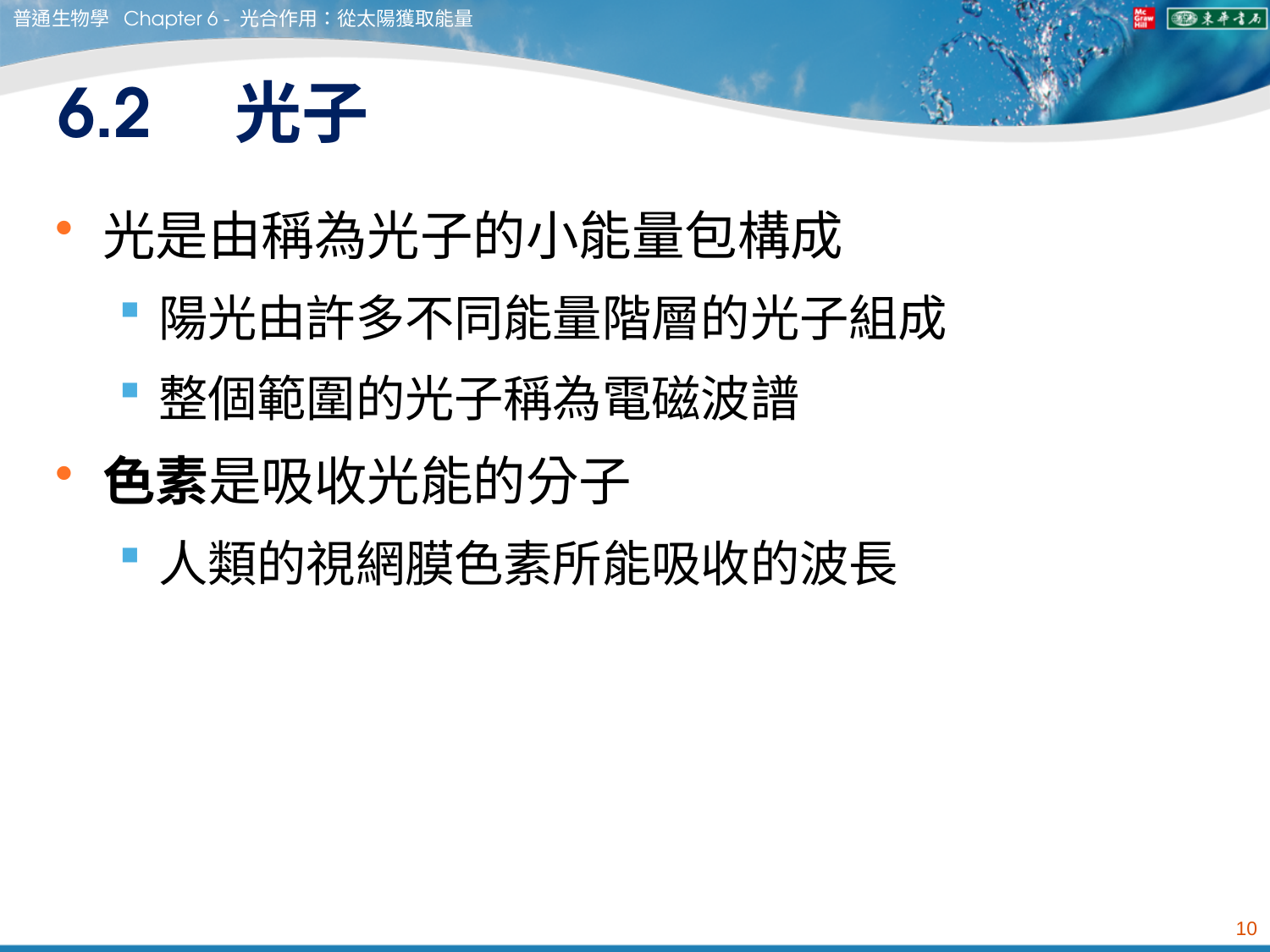

普通生物學  Chapter 6 - 光合作用：從太陽獲取能量
# 6.2　光子
光是由稱為光子的小能量包構成
陽光由許多不同能量階層的光子組成
整個範圍的光子稱為電磁波譜
色素是吸收光能的分子
人類的視網膜色素所能吸收的波長
10